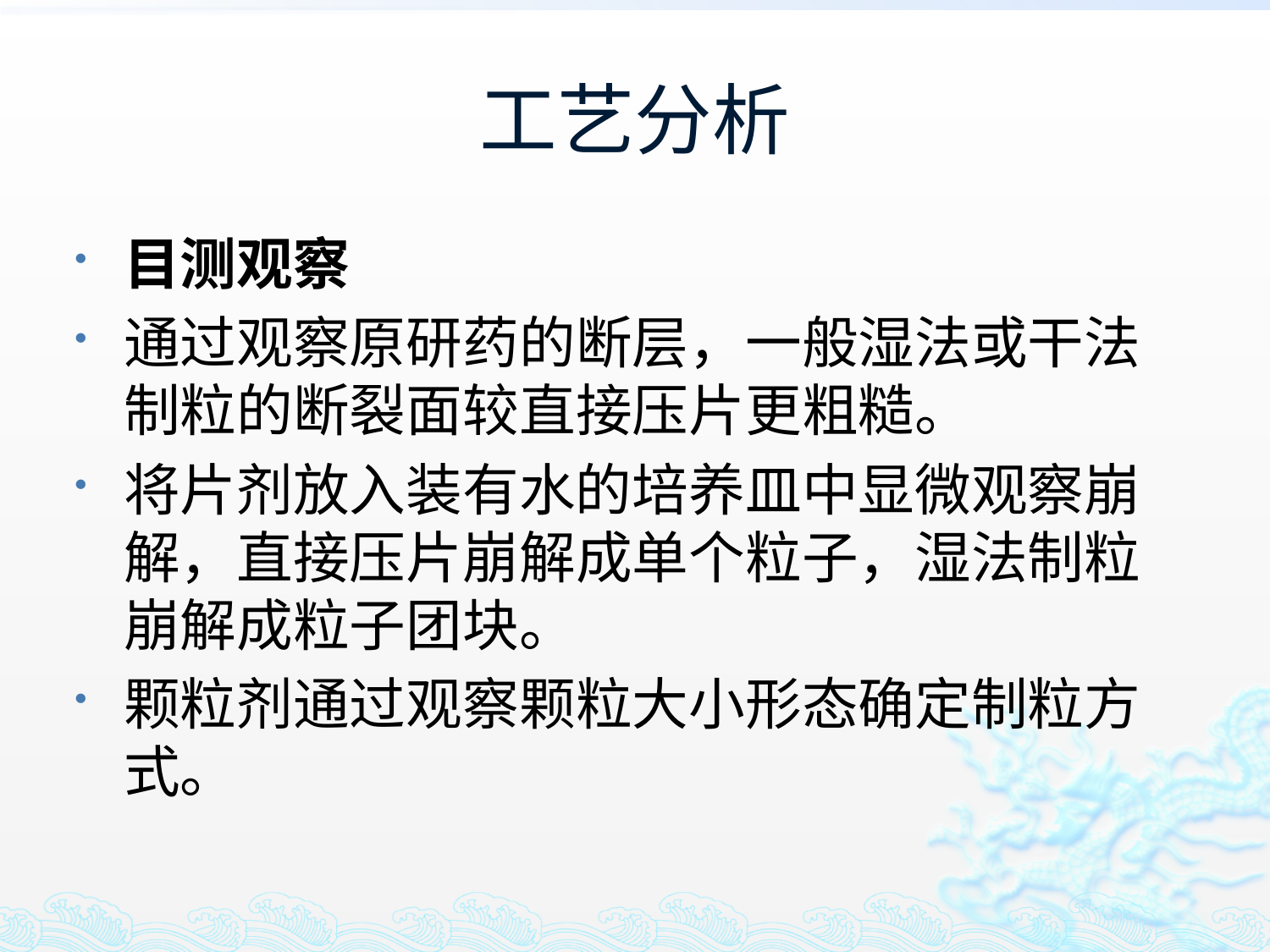

# 工艺分析
目测观察
通过观察原研药的断层，一般湿法或干法制粒的断裂面较直接压片更粗糙。
将片剂放入装有水的培养皿中显微观察崩解，直接压片崩解成单个粒子，湿法制粒崩解成粒子团块。
颗粒剂通过观察颗粒大小形态确定制粒方式。